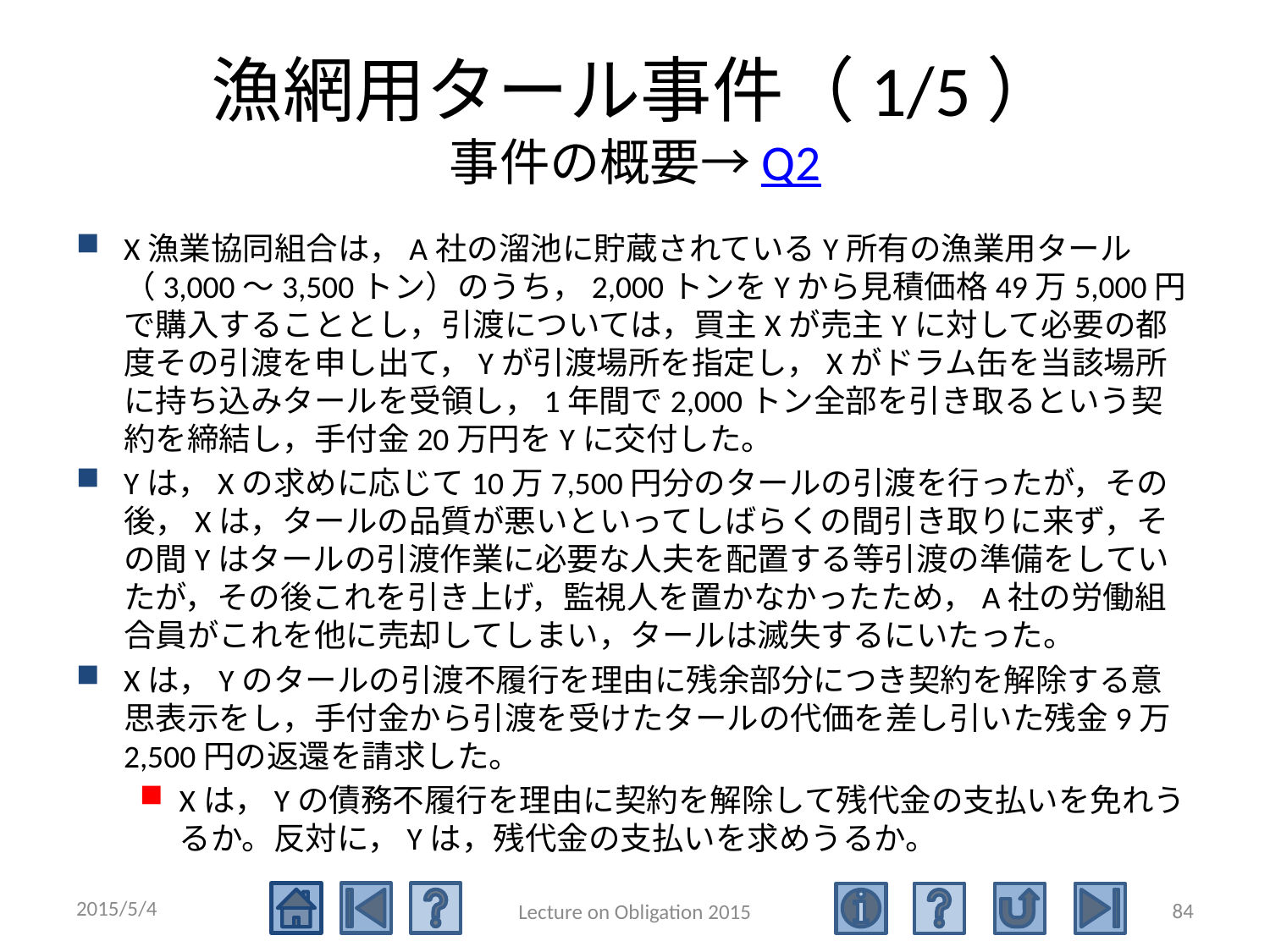

# 漁網用タール事件（1/5） 事件の概要→Q2
X漁業協同組合は，A社の溜池に貯蔵されているY所有の漁業用タール（3,000～3,500トン）のうち，2,000トンをYから見積価格49万5,000円で購入することとし，引渡については，買主Xが売主Yに対して必要の都度その引渡を申し出て，Yが引渡場所を指定し，Xがドラム缶を当該場所に持ち込みタールを受領し，1年間で2,000トン全部を引き取るという契約を締結し，手付金20万円をYに交付した。
Yは，Xの求めに応じて10万7,500円分のタールの引渡を行ったが，その後，Xは，タールの品質が悪いといってしばらくの間引き取りに来ず，その間Yはタールの引渡作業に必要な人夫を配置する等引渡の準備をしていたが，その後これを引き上げ，監視人を置かなかったため，A社の労働組合員がこれを他に売却してしまい，タールは滅失するにいたった。
Xは，Yのタールの引渡不履行を理由に残余部分につき契約を解除する意思表示をし，手付金から引渡を受けたタールの代価を差し引いた残金9万2,500円の返還を請求した。
Xは，Yの債務不履行を理由に契約を解除して残代金の支払いを免れうるか。反対に，Yは，残代金の支払いを求めうるか。
2015/5/4
84
Lecture on Obligation 2015